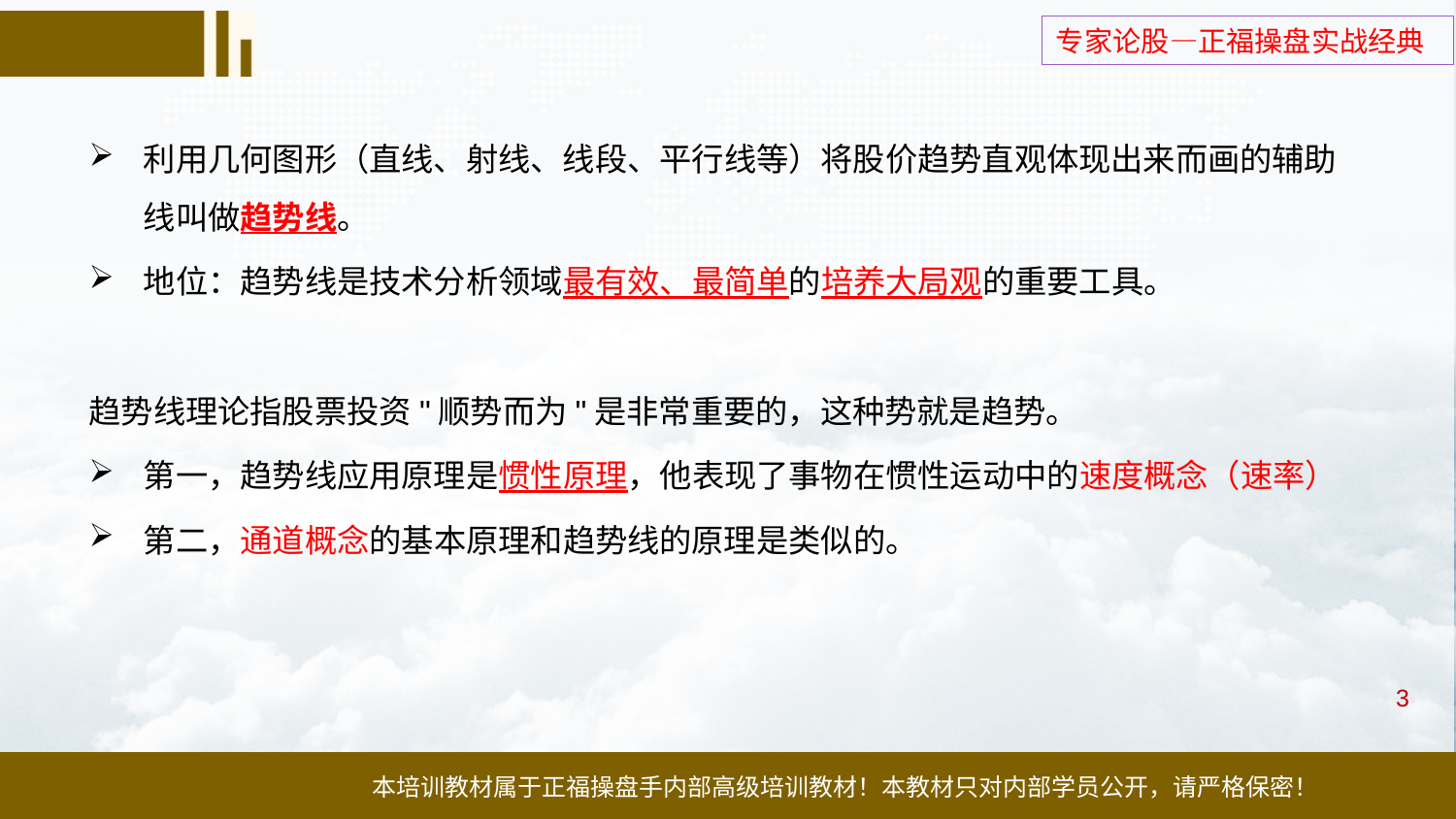

#
利用几何图形（直线、射线、线段、平行线等）将股价趋势直观体现出来而画的辅助线叫做趋势线。
地位：趋势线是技术分析领域最有效、最简单的培养大局观的重要工具。

趋势线理论指股票投资"顺势而为"是非常重要的，这种势就是趋势。
第一，趋势线应用原理是惯性原理，他表现了事物在惯性运动中的速度概念（速率）
第二，通道概念的基本原理和趋势线的原理是类似的。